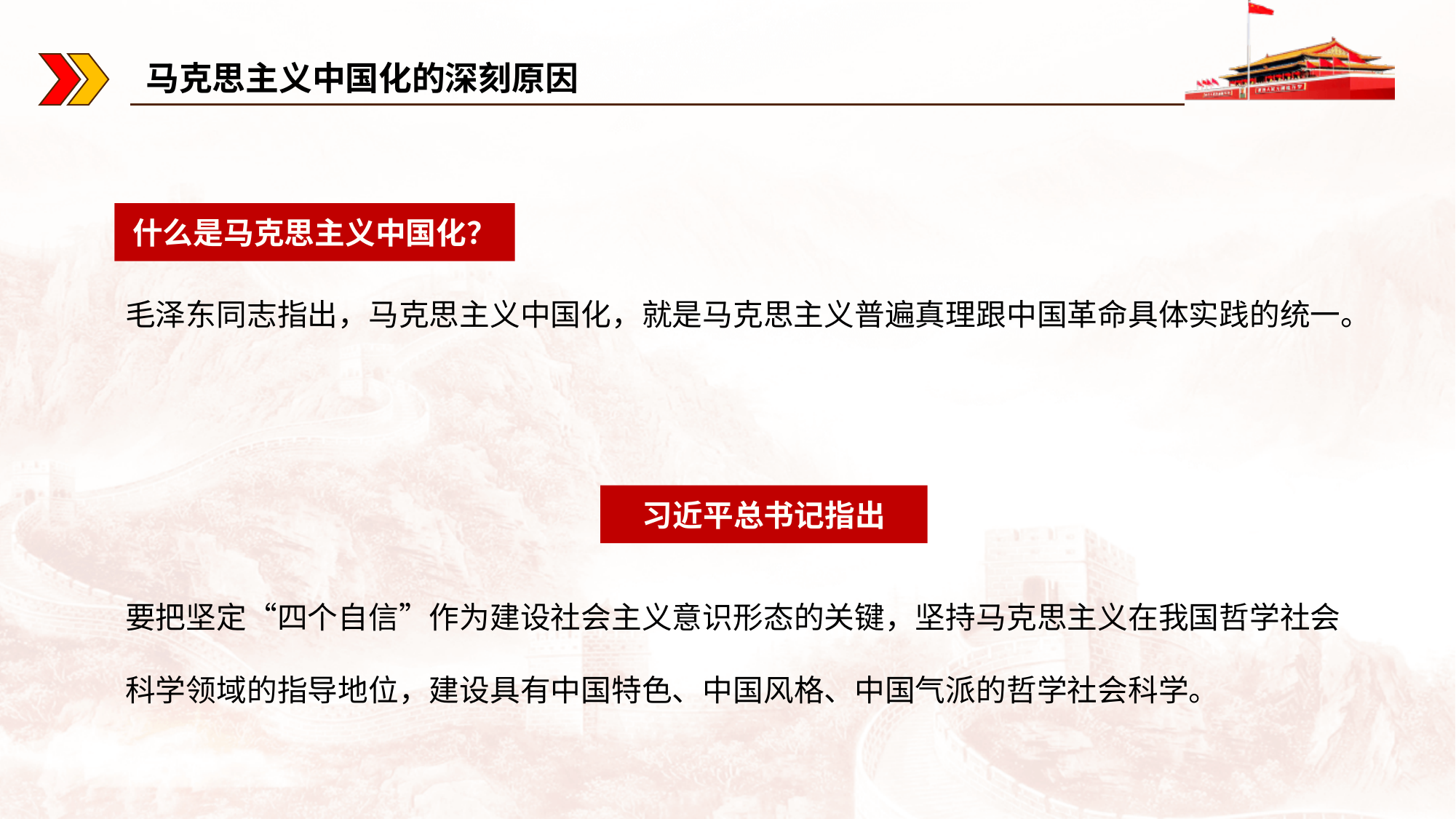

马克思主义中国化的深刻原因
什么是马克思主义中国化？
毛泽东同志指出，马克思主义中国化，就是马克思主义普遍真理跟中国革命具体实践的统一。
习近平总书记指出
要把坚定“四个自信”作为建设社会主义意识形态的关键，坚持马克思主义在我国哲学社会科学领域的指导地位，建设具有中国特色、中国风格、中国气派的哲学社会科学。